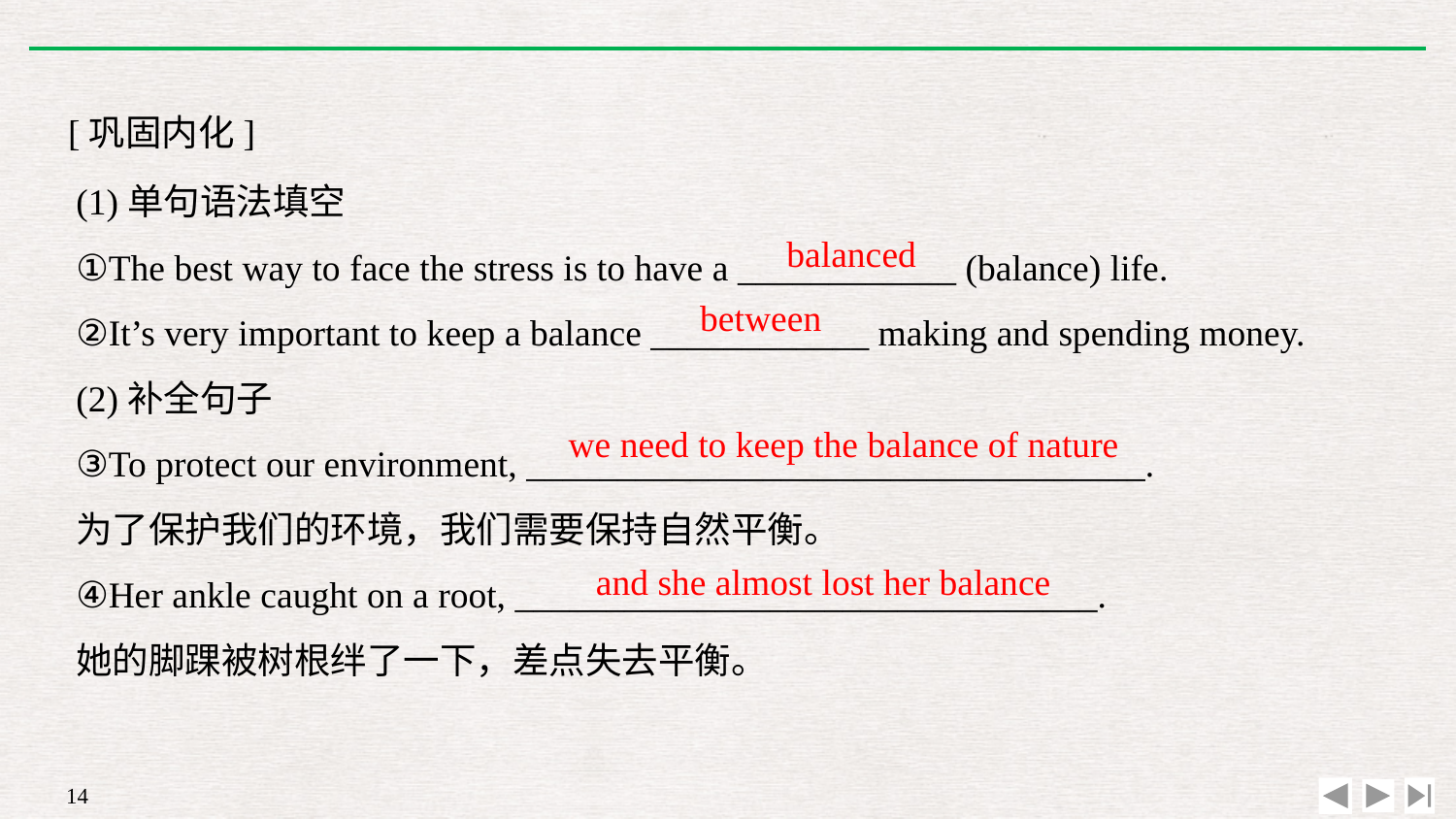

[巩固内化]
(1)单句语法填空
①The best way to face the stress is to have a ____________ (balance) life.
②It’s very important to keep a balance ____________ making and spending money.
(2)补全句子
③To protect our environment, __________________________________.
为了保护我们的环境，我们需要保持自然平衡。
④Her ankle caught on a root, ________________________________.
她的脚踝被树根绊了一下，差点失去平衡。
balanced
between
we need to keep the balance of nature
and she almost lost her balance